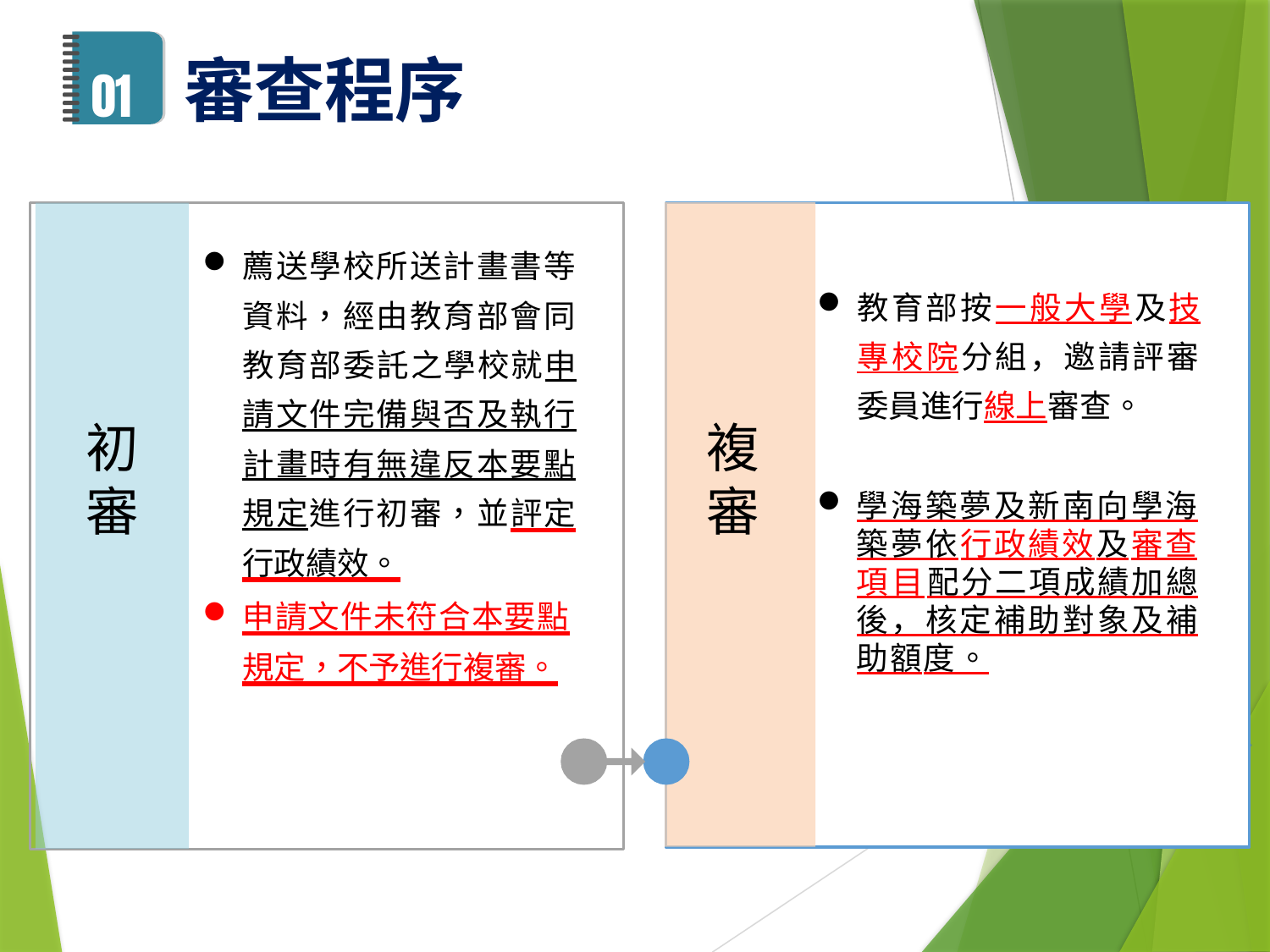

# 01	審查程序

薦送學校所送計畫書等資料，經由教育部會同教育部委託之學校就申 請文件完備與否及執行計畫時有無違反本要點規定進行初審，並評定行政績效。
申請文件未符合本要點
規定，不予進行複審。
教育部按一般大學及技 專校院分組，邀請評審委員進行線上審查。
初審
複審
學海築夢及新南向學海 築夢依行政績效及審查項目配分二項成績加總後，核定補助對象及補助額度。